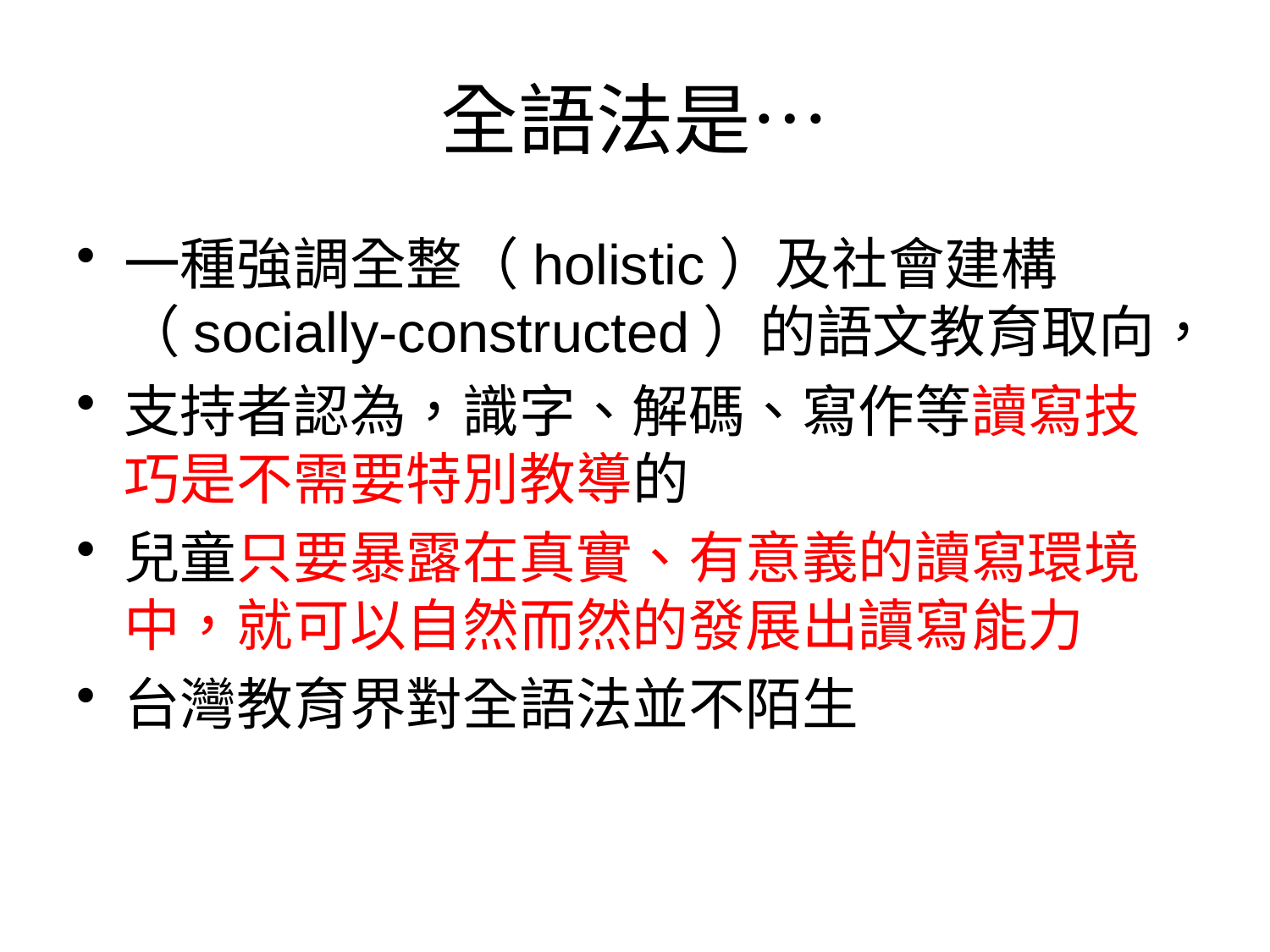

# 全語法是…
一種強調全整（holistic）及社會建構（socially-constructed）的語文教育取向，
支持者認為，識字、解碼、寫作等讀寫技巧是不需要特別教導的
兒童只要暴露在真實、有意義的讀寫環境中，就可以自然而然的發展出讀寫能力
台灣教育界對全語法並不陌生